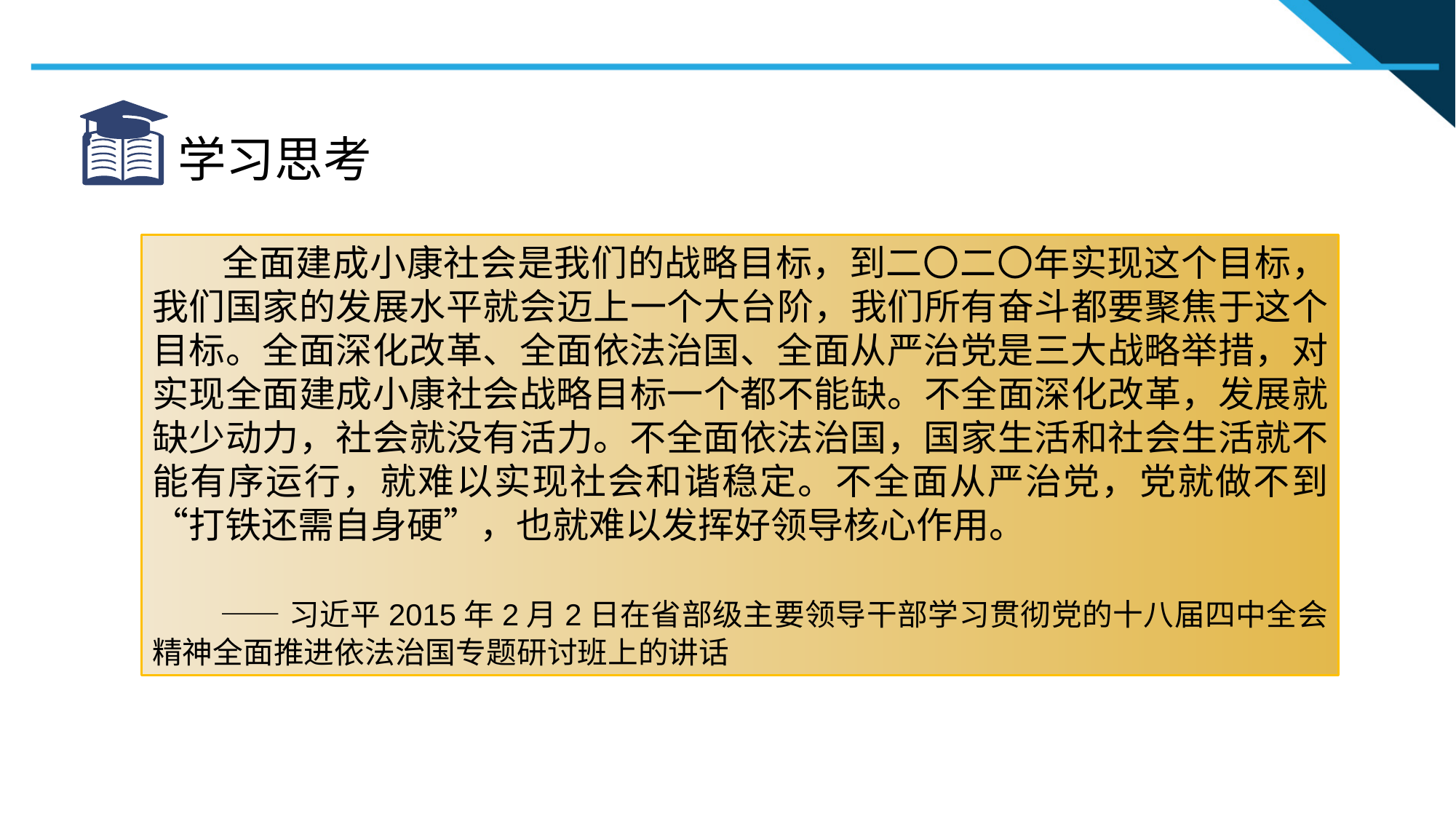

学习思考

       全面建成小康社会是我们的战略目标，到二〇二〇年实现这个目标，我们国家的发展水平就会迈上一个大台阶，我们所有奋斗都要聚焦于这个目标。全面深化改革、全面依法治国、全面从严治党是三大战略举措，对实现全面建成小康社会战略目标一个都不能缺。不全面深化改革，发展就缺少动力，社会就没有活力。不全面依法治国，国家生活和社会生活就不能有序运行，就难以实现社会和谐稳定。不全面从严治党，党就做不到“打铁还需自身硬”，也就难以发挥好领导核心作用。

        ——习近平2015年2月2日在省部级主要领导干部学习贯彻党的十八届四中全会精神全面推进依法治国专题研讨班上的讲话